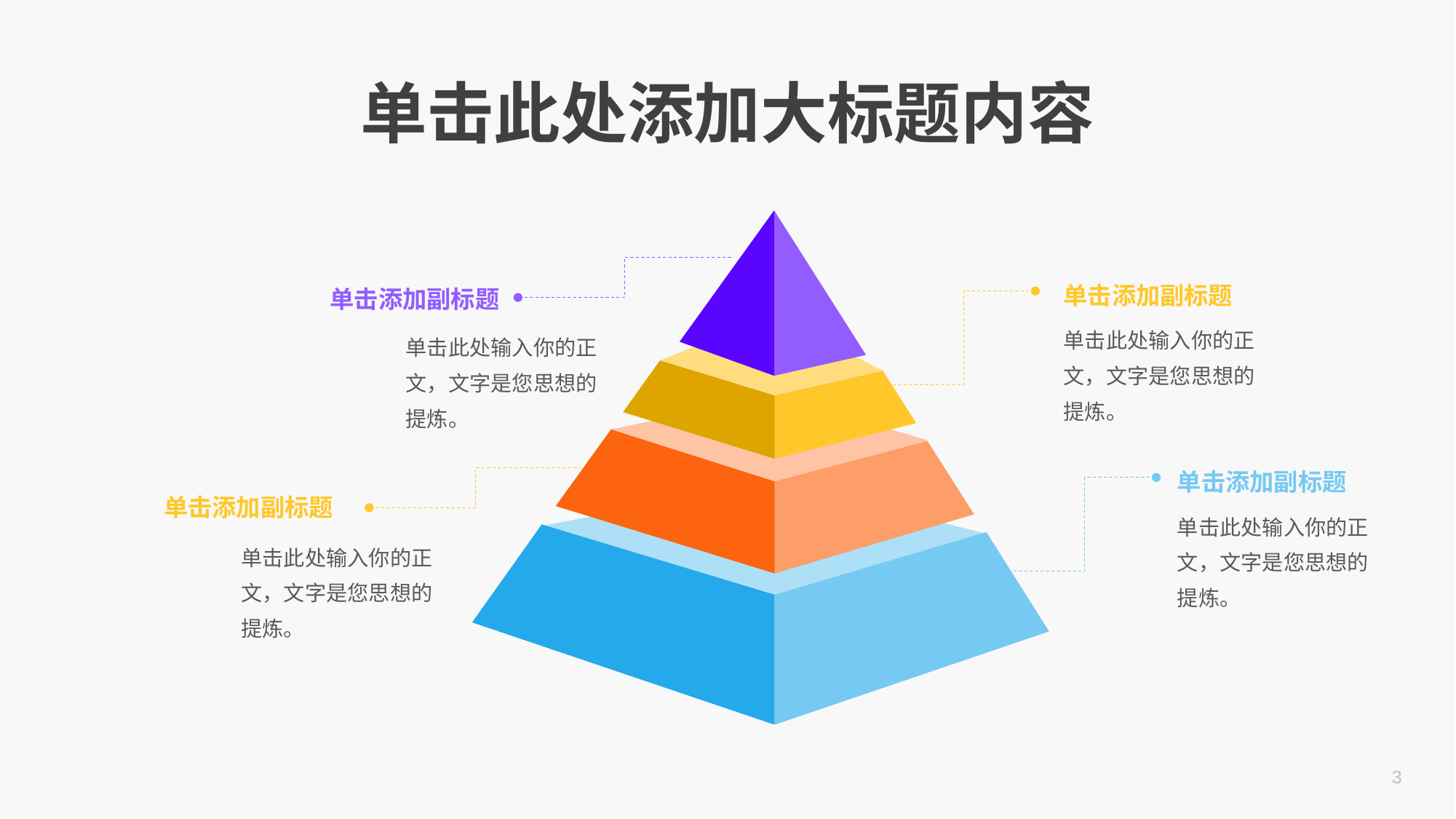

单击此处添加大标题内容

单击添加副标题
单击此处输入你的正文，文字是您思想的提炼。
单击添加副标题
单击此处输入你的正文，文字是您思想的提炼。
单击添加副标题
单击此处输入你的正文，文字是您思想的提炼。
单击添加副标题
单击此处输入你的正文，文字是您思想的提炼。